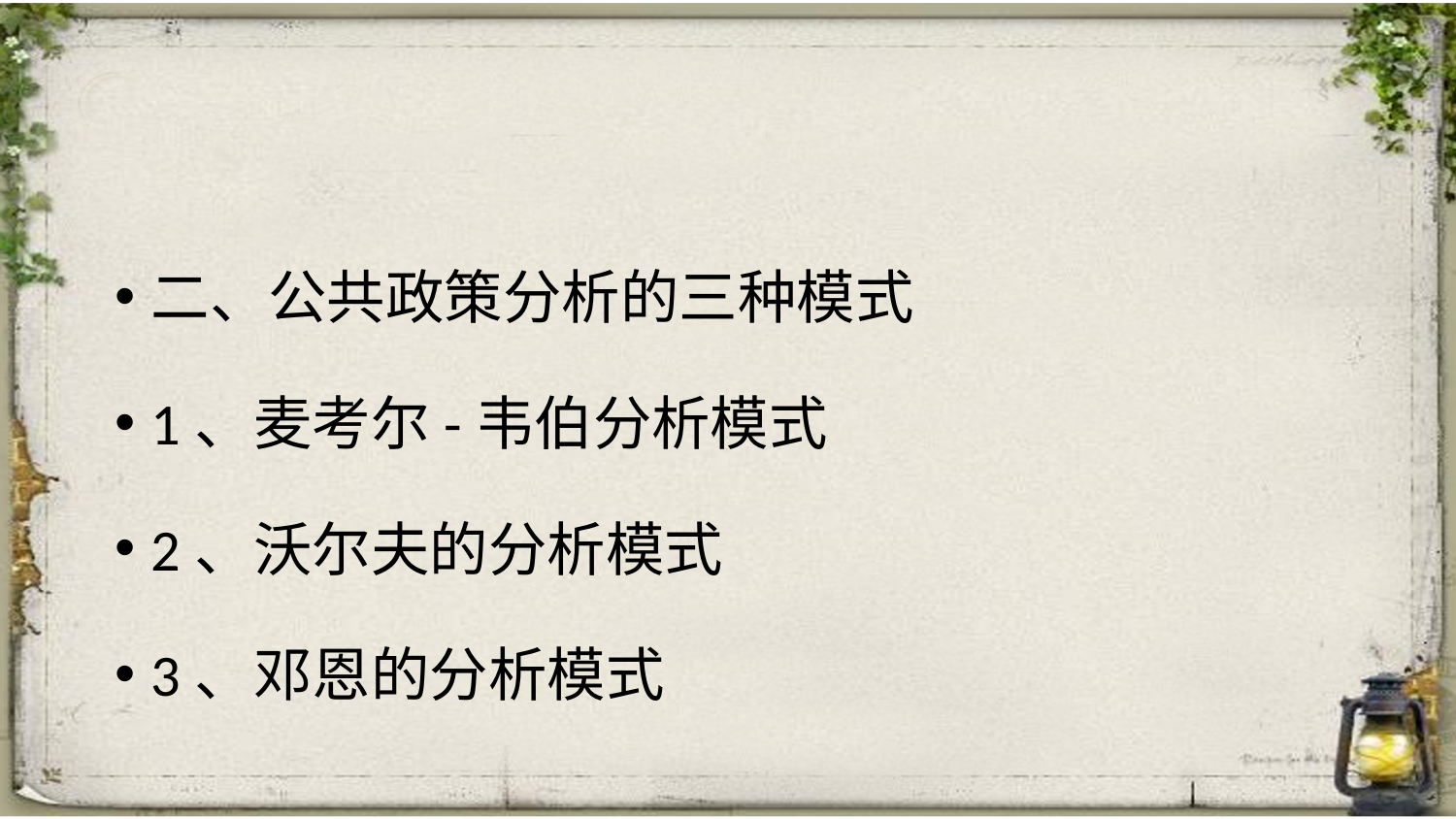

#
二、公共政策分析的三种模式
1、麦考尔-韦伯分析模式
2、沃尔夫的分析模式
3、邓恩的分析模式